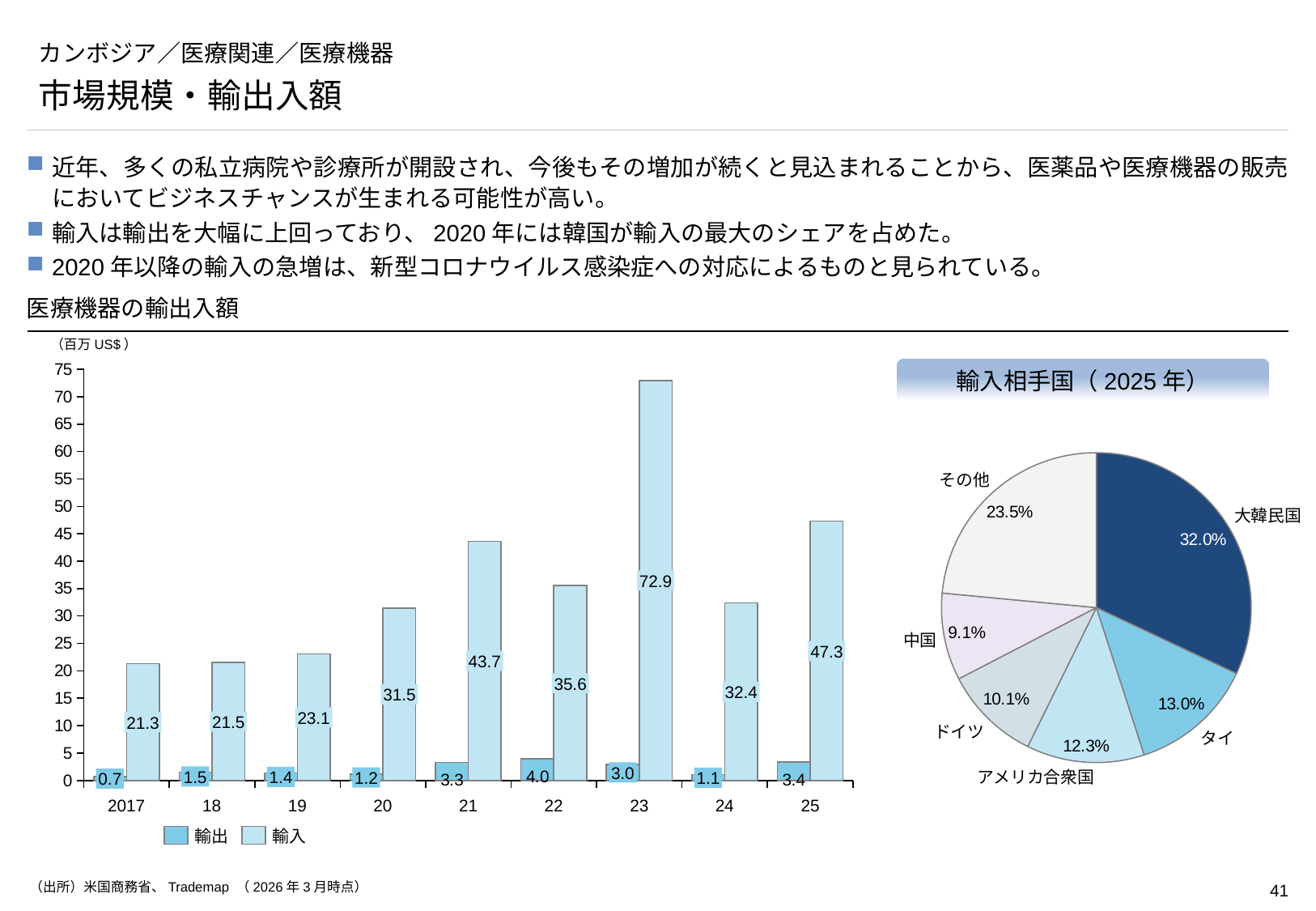

# カンボジア／医療関連／医療機器
市場規模・輸出入額
近年、多くの私立病院や診療所が開設され、今後もその増加が続くと見込まれることから、医薬品や医療機器の販売においてビジネスチャンスが生まれる可能性が高い。
輸入は輸出を大幅に上回っており、2020年には韓国が輸入の最大のシェアを占めた。
2020年以降の輸入の急増は、新型コロナウイルス感染症への対応によるものと見られている。
医療機器の輸出入額
（百万US$）

### Chart

| Category |  |  |
|---|---|---|
輸入相手国（2025年）

### Chart

| Category |  |
|---|---|
その他
大韓民国
72.9
中国
47.3
43.7
35.6
32.4
31.5
23.1
21.5
21.3
ドイツ
タイ
3.0
1.5
1.4
アメリカ合衆国
1.2
1.1
0.7

2017
18
19
20
21
22
23
24
25
輸出
輸入

（出所）米国商務省、Trademap （2026年3月時点）